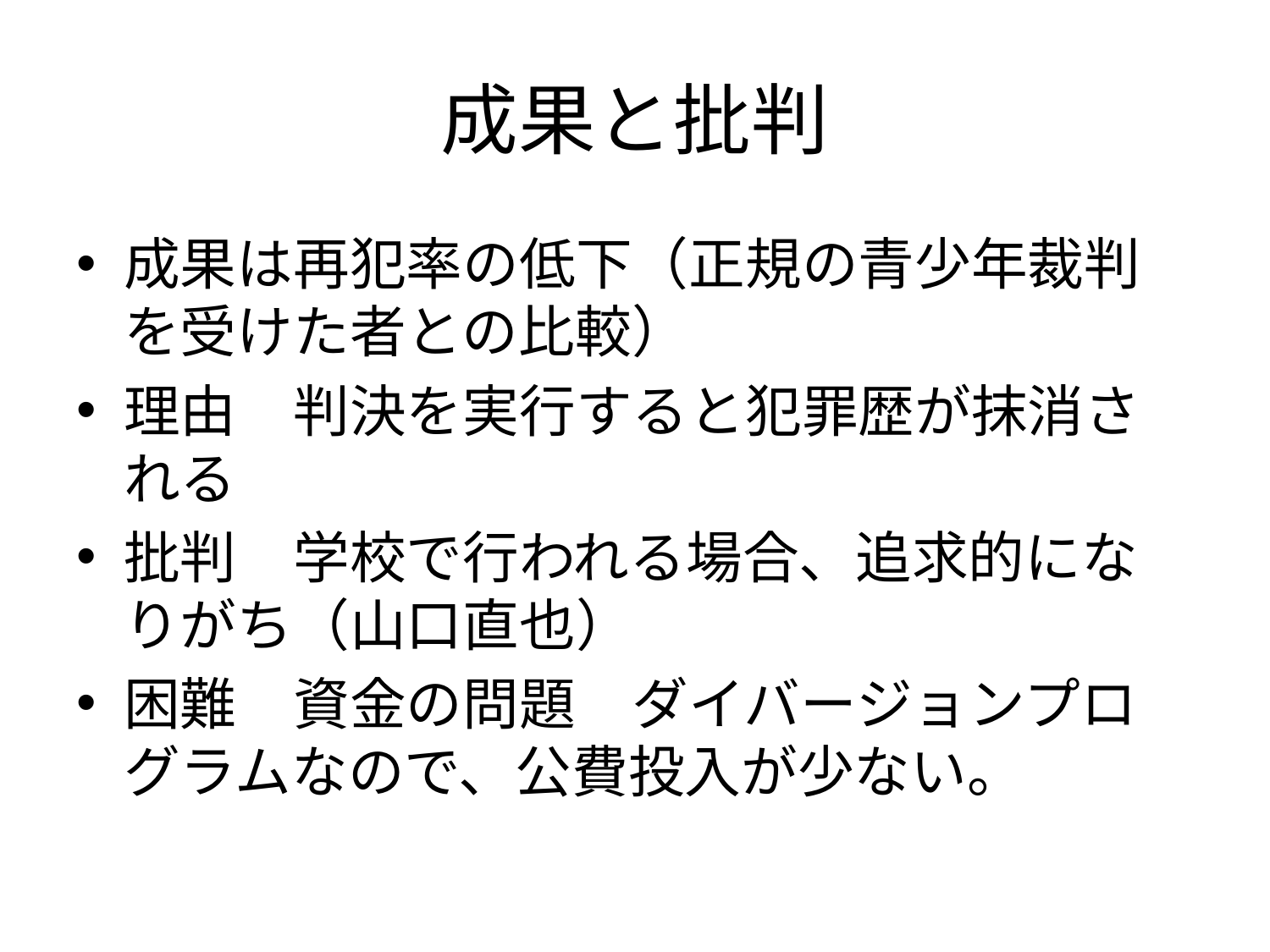

# 成果と批判
成果は再犯率の低下（正規の青少年裁判を受けた者との比較）
理由　判決を実行すると犯罪歴が抹消される
批判　学校で行われる場合、追求的になりがち（山口直也）
困難　資金の問題　ダイバージョンプログラムなので、公費投入が少ない。